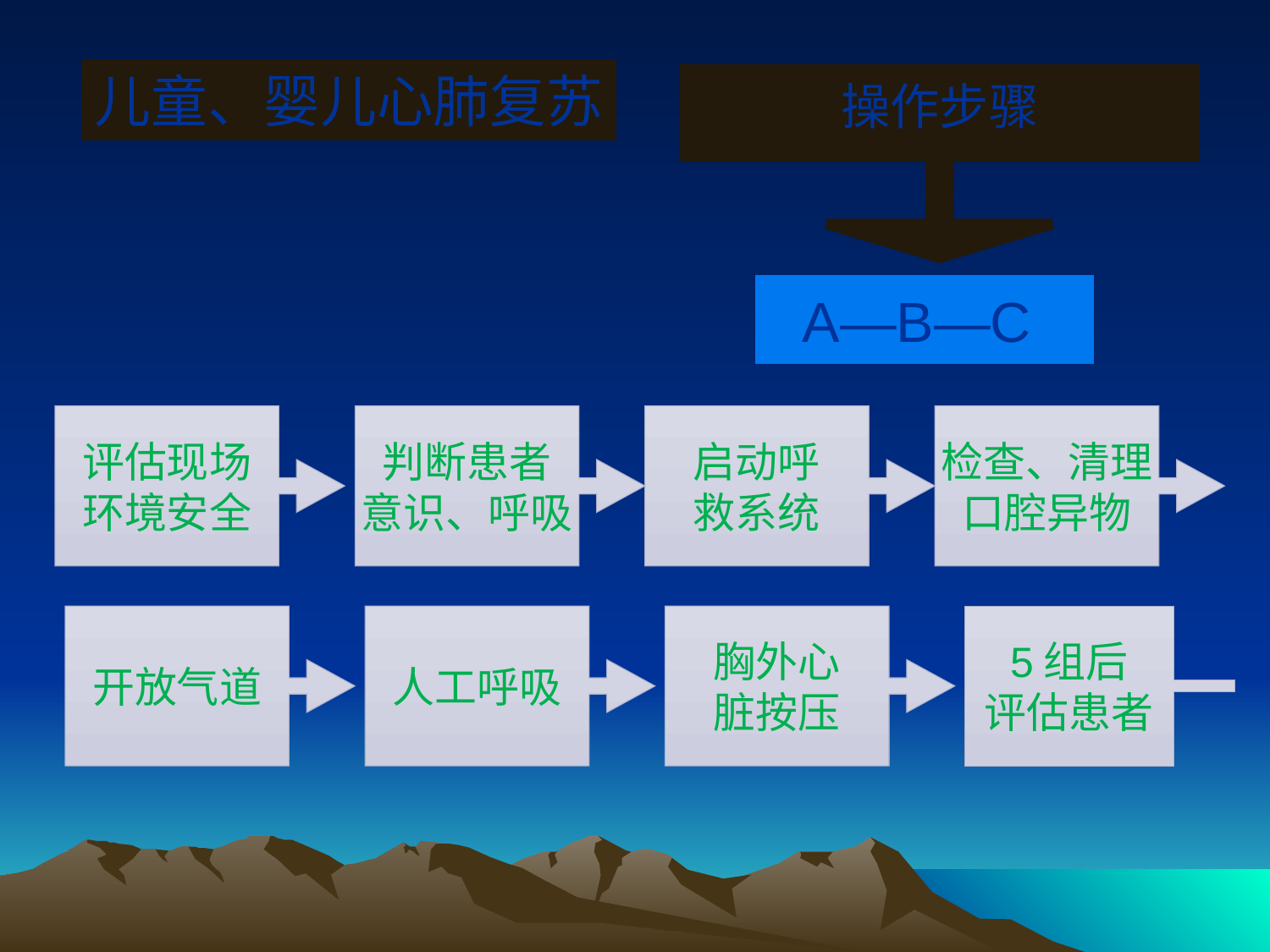

儿童、婴儿心肺复苏
操作步骤
A—B—C
评估现场
环境安全
判断患者
意识、呼吸
启动呼
救系统
检查、清理
口腔异物
开放气道
人工呼吸
胸外心
脏按压
5组后
评估患者
96